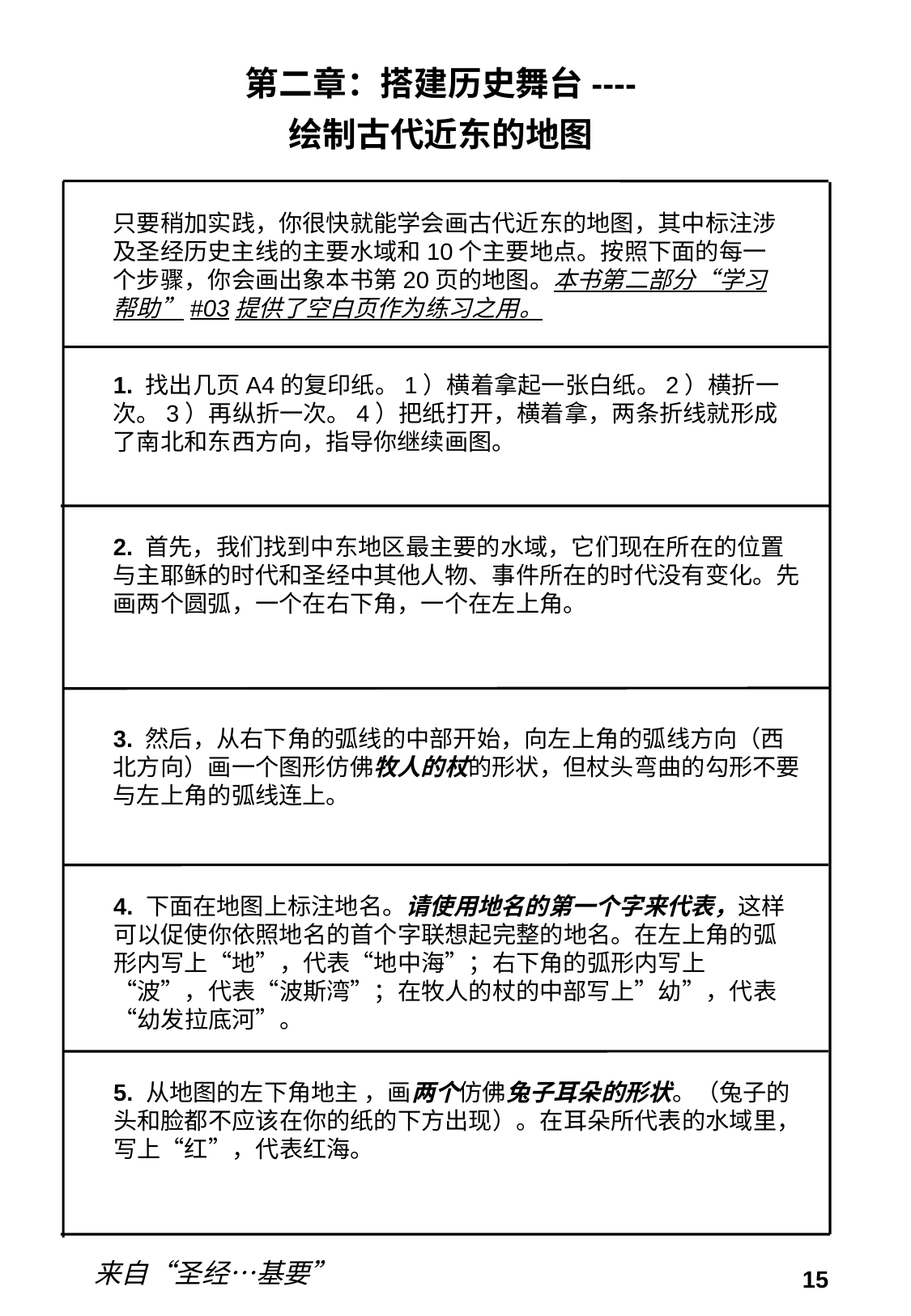

第二章：搭建历史舞台----
绘制古代近东的地图

只要稍加实践，你很快就能学会画古代近东的地图，其中标注涉及圣经历史主线的主要水域和10个主要地点。按照下面的每一个步骤，你会画出象本书第20页的地图。本书第二部分“学习帮助”#03提供了空白页作为练习之用。

1. 找出几页A4的复印纸。1）横着拿起一张白纸。2）横折一次。3）再纵折一次。4）把纸打开，横着拿，两条折线就形成了南北和东西方向，指导你继续画图。

2. 首先，我们找到中东地区最主要的水域，它们现在所在的位置与主耶稣的时代和圣经中其他人物、事件所在的时代没有变化。先画两个圆弧，一个在右下角，一个在左上角。

3. 然后，从右下角的弧线的中部开始，向左上角的弧线方向（西北方向）画一个图形仿佛牧人的杖的形状，但杖头弯曲的勾形不要与左上角的弧线连上。

4. 下面在地图上标注地名。请使用地名的第一个字来代表，这样可以促使你依照地名的首个字联想起完整的地名。在左上角的弧形内写上“地”，代表“地中海”；右下角的弧形内写上“波”，代表“波斯湾”；在牧人的杖的中部写上”幼”，代表“幼发拉底河”。

5. 从地图的左下角地主 ，画两个仿佛兔子耳朵的形状。（兔子的头和脸都不应该在你的纸的下方出现）。在耳朵所代表的水域里，写上“红”，代表红海。

来自“圣经…基要”
15